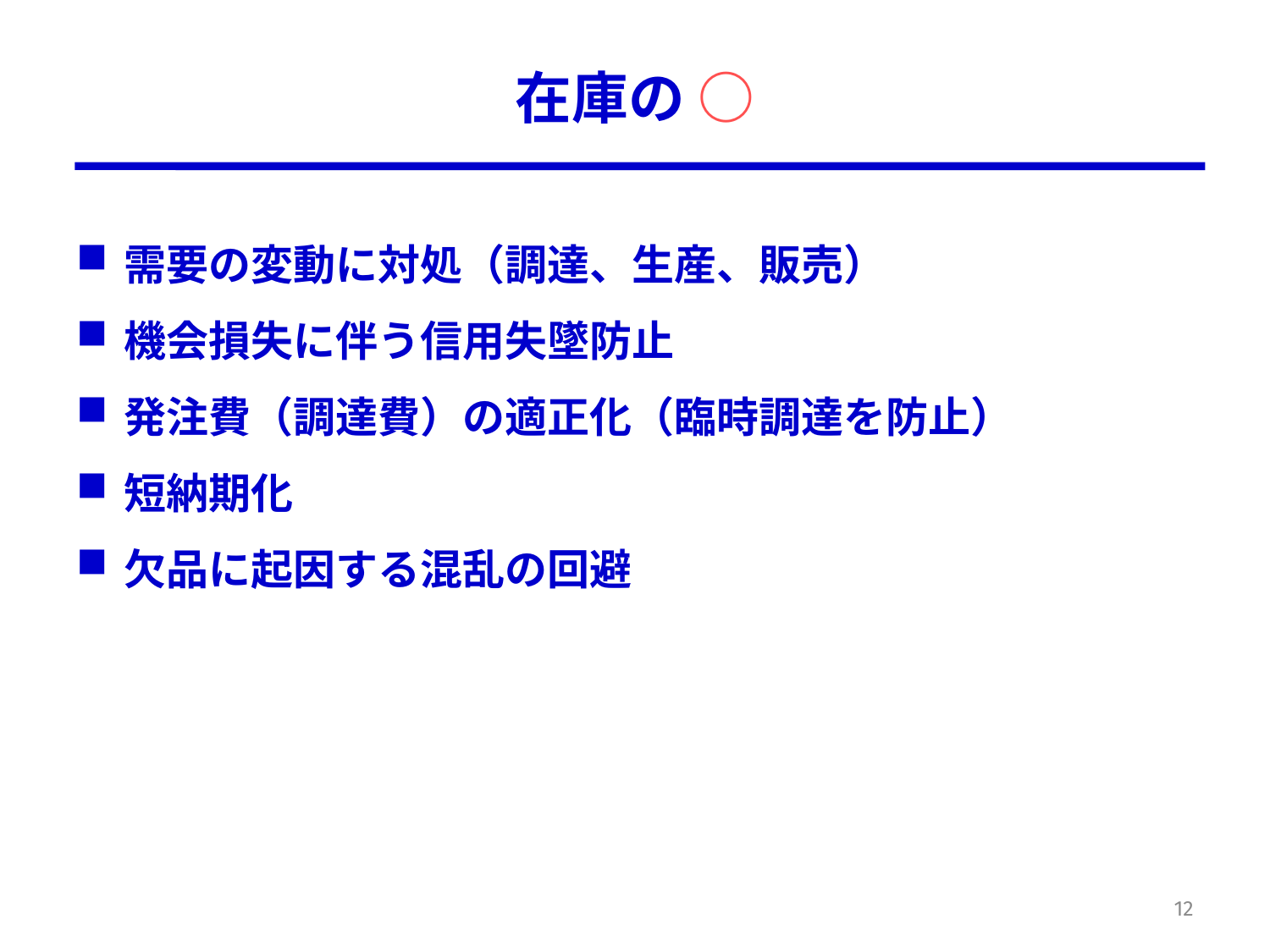

# 在庫の ○
需要の変動に対処（調達、生産、販売）
機会損失に伴う信用失墜防止
発注費（調達費）の適正化（臨時調達を防止）
短納期化
欠品に起因する混乱の回避
12